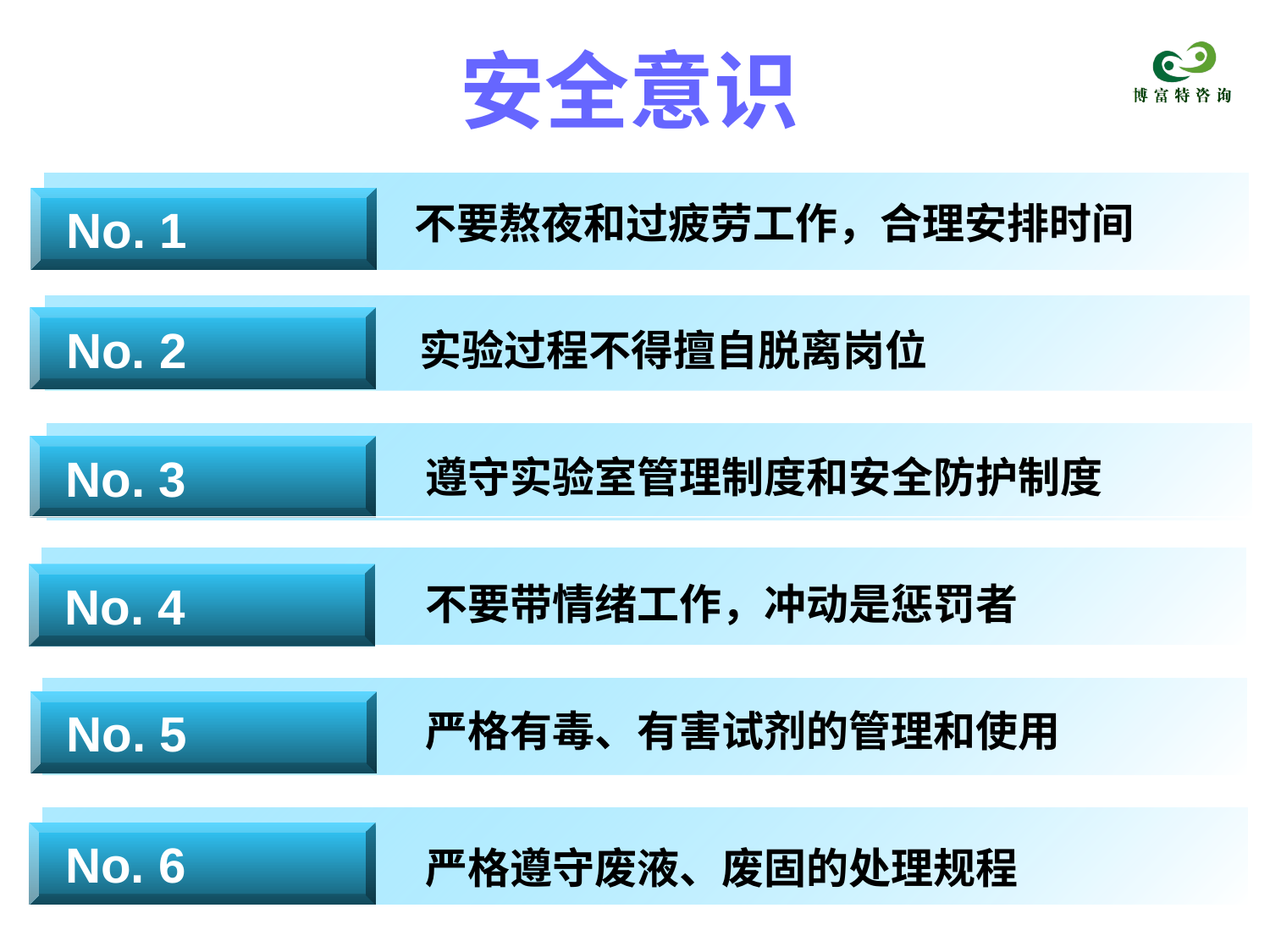

安全意识

 No. 1
不要熬夜和过疲劳工作，合理安排时间

 No. 2
实验过程不得擅自脱离岗位

 No. 3
遵守实验室管理制度和安全防护制度

 No. 4
不要带情绪工作，冲动是惩罚者

 No. 5
严格有毒、有害试剂的管理和使用

 No. 6
严格遵守废液、废固的处理规程